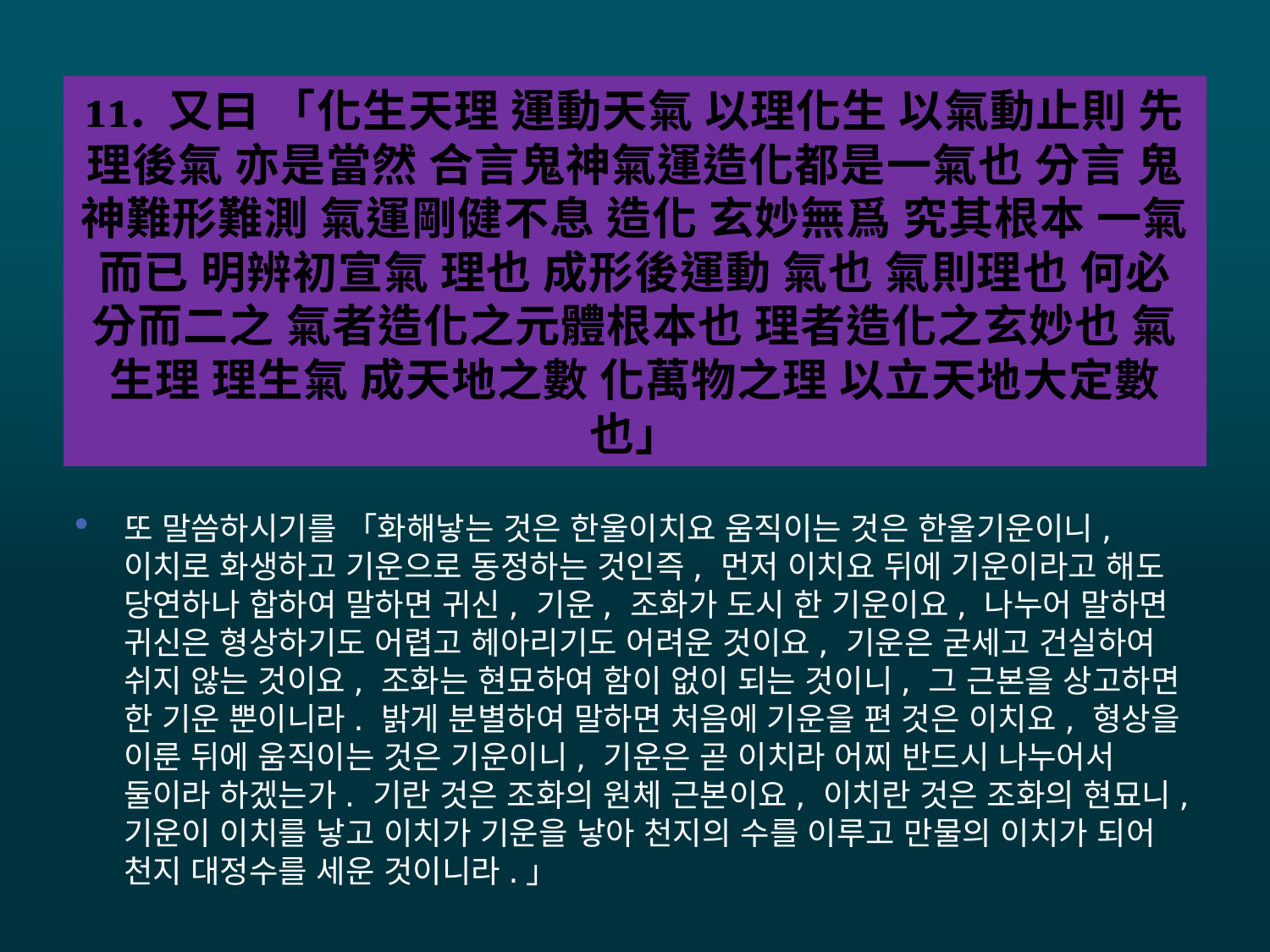

# 11. 又曰 「化生天理 運動天氣 以理化生 以氣動止則 先理後氣 亦是當然 合言鬼神氣運造化都是一氣也 分言 鬼神難形難測 氣運剛健不息 造化 玄妙無爲 究其根本 一氣而已 明辨初宣氣 理也 成形後運動 氣也 氣則理也 何必分而二之 氣者造化之元體根本也 理者造化之玄妙也 氣生理 理生氣 成天地之數 化萬物之理 以立天地大定數也」
또 말씀하시기를 「화해낳는 것은 한울이치요 움직이는 것은 한울기운이니, 이치로 화생하고 기운으로 동정하는 것인즉, 먼저 이치요 뒤에 기운이라고 해도 당연하나 합하여 말하면 귀신, 기운, 조화가 도시 한 기운이요, 나누어 말하면 귀신은 형상하기도 어렵고 헤아리기도 어려운 것이요, 기운은 굳세고 건실하여 쉬지 않는 것이요, 조화는 현묘하여 함이 없이 되는 것이니, 그 근본을 상고하면 한 기운 뿐이니라. 밝게 분별하여 말하면 처음에 기운을 편 것은 이치요, 형상을 이룬 뒤에 움직이는 것은 기운이니, 기운은 곧 이치라 어찌 반드시 나누어서 둘이라 하겠는가. 기란 것은 조화의 원체 근본이요, 이치란 것은 조화의 현묘니, 기운이 이치를 낳고 이치가 기운을 낳아 천지의 수를 이루고 만물의 이치가 되어 천지 대정수를 세운 것이니라.」